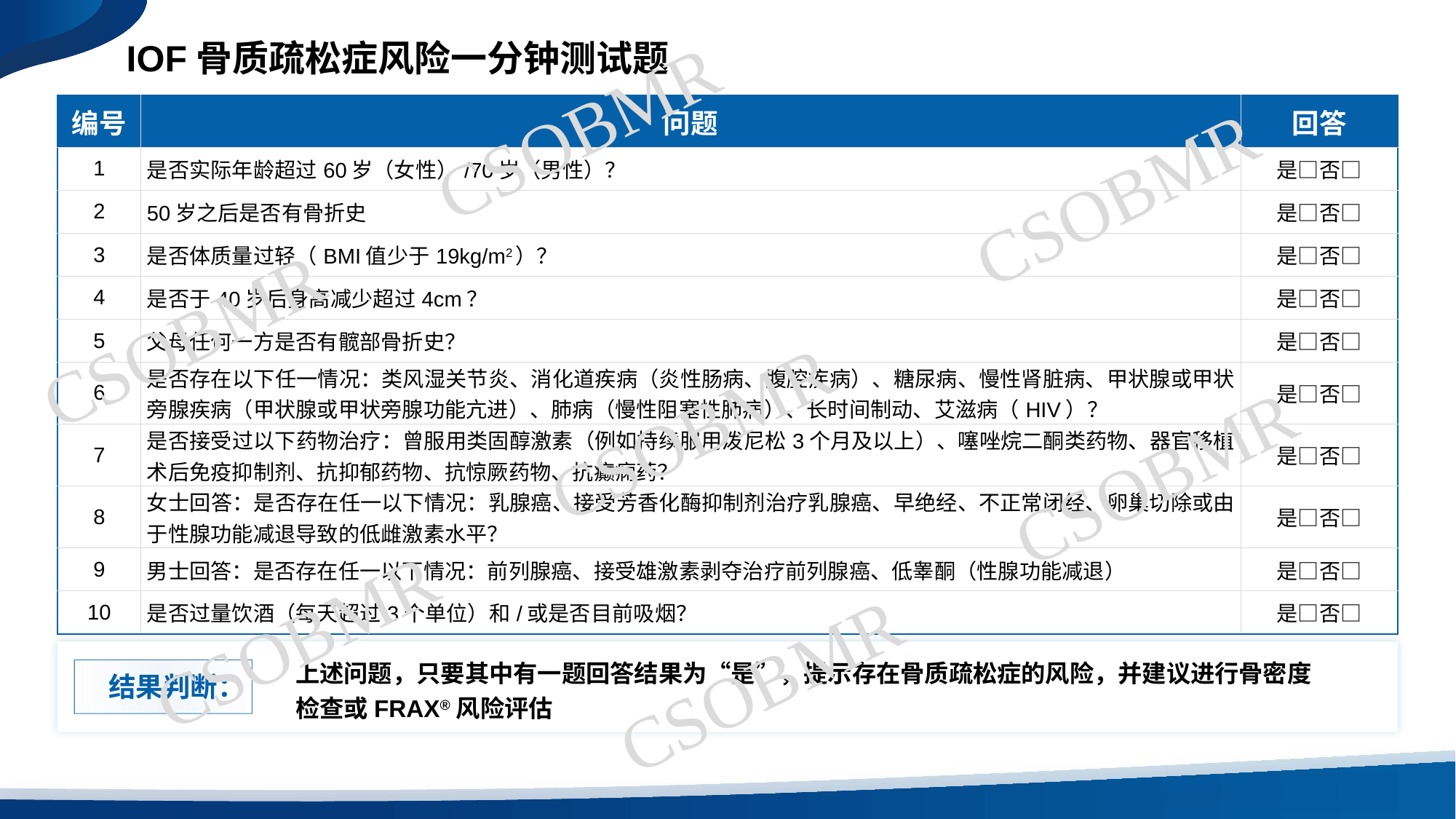

IOF骨质疏松症风险一分钟测试题
CSOBMR
| 编号 | 问题 | 回答 |
| --- | --- | --- |
| 1 | 是否实际年龄超过60岁（女性）/70岁（男性）？ | 是□否□ |
| 2 | 50岁之后是否有骨折史 | 是□否□ |
| 3 | 是否体质量过轻（BMI值少于19kg/m2）？ | 是□否□ |
| 4 | 是否于40岁后身高减少超过4cm？ | 是□否□ |
| 5 | 父母任何一方是否有髋部骨折史？ | 是□否□ |
| 6 | 是否存在以下任一情况：类风湿关节炎、消化道疾病（炎性肠病、腹腔疾病）、糖尿病、慢性肾脏病、甲状腺或甲状旁腺疾病（甲状腺或甲状旁腺功能亢进）、肺病（慢性阻塞性肺病）、长时间制动、艾滋病（HIV）？ | 是□否□ |
| 7 | 是否接受过以下药物治疗：曾服用类固醇激素（例如持续服用泼尼松3个月及以上）、噻唑烷二酮类药物、器官移植术后免疫抑制剂、抗抑郁药物、抗惊厥药物、抗癫痫药？ | 是□否□ |
| 8 | 女士回答：是否存在任一以下情况：乳腺癌、接受芳香化酶抑制剂治疗乳腺癌、早绝经、不正常闭经、卵巢切除或由于性腺功能减退导致的低雌激素水平？ | 是□否□ |
| 9 | 男士回答：是否存在任一以下情况：前列腺癌、接受雄激素剥夺治疗前列腺癌、低睾酮（性腺功能减退） | 是□否□ |
| 10 | 是否过量饮酒（每天超过3个单位）和/或是否目前吸烟？ | 是□否□ |
CSOBMR
CSOBMR
CSOBMR
CSOBMR
CSOBMR
CSOBMR

上述问题，只要其中有一题回答结果为“是”，提示存在骨质疏松症的风险，并建议进行骨密度检查或FRAX®风险评估

结果判断：